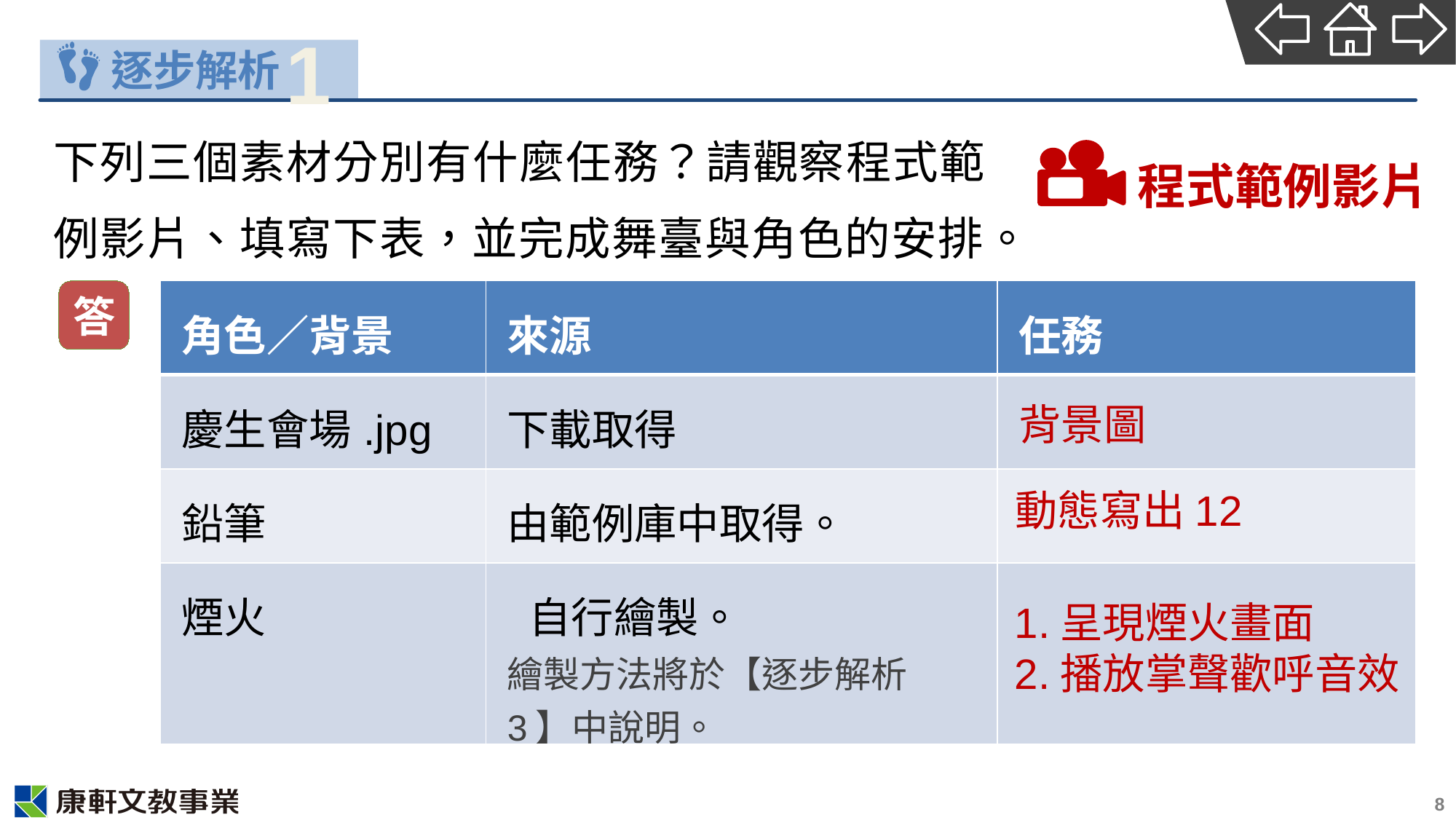

1
下列三個素材分別有什麼任務？請觀察程式範例影片、填寫下表，並完成舞臺與角色的安排。

程式範例影片
答
| 角色／背景 | 來源 | 任務 |
| --- | --- | --- |
| 慶生會場.jpg | 下載取得 |  |
| 鉛筆 | 由範例庫中取得。 |  |
| 煙火 | 自行繪製。 繪製方法將於【逐步解析 3】中說明。 |  |
背景圖
動態寫出12
1.呈現煙火畫面
2.播放掌聲歡呼音效
8